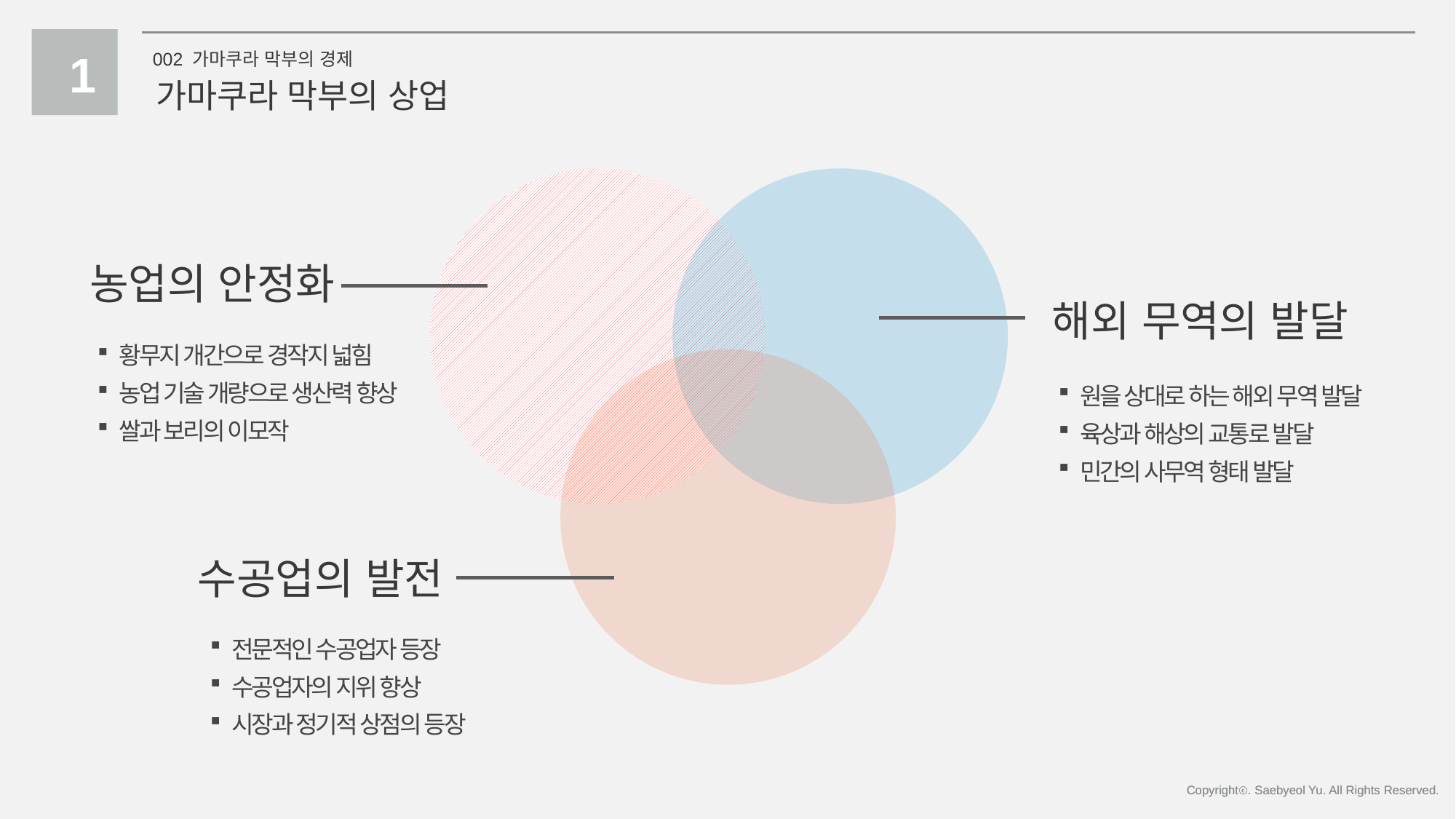

1
002 가마쿠라 막부의 경제
가마쿠라 막부의 상업

농업의 안정화
황무지 개간으로 경작지 넓힘
농업 기술 개량으로 생산력 향상
쌀과 보리의 이모작
해외 무역의 발달
원을 상대로 하는 해외 무역 발달
육상과 해상의 교통로 발달
민간의 사무역 형태 발달
수공업의 발전
전문적인 수공업자 등장
수공업자의 지위 향상
시장과 정기적 상점의 등장
Copyrightⓒ. Saebyeol Yu. All Rights Reserved.